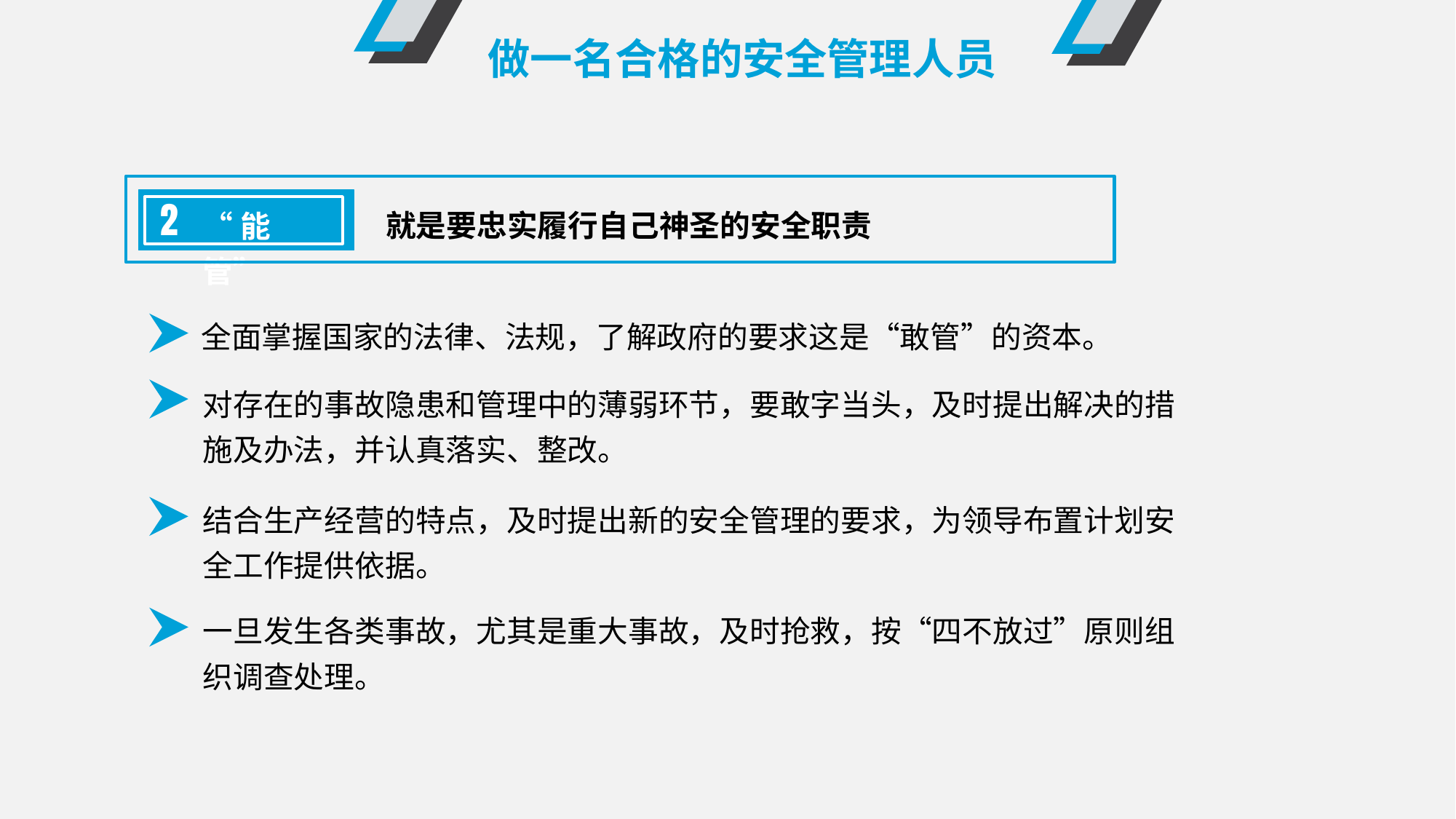

做一名合格的安全管理人员

就是要忠实履行自己神圣的安全职责
“能管”
2

全面掌握国家的法律、法规，了解政府的要求这是“敢管”的资本。

对存在的事故隐患和管理中的薄弱环节，要敢字当头，及时提出解决的措施及办法，并认真落实、整改。

结合生产经营的特点，及时提出新的安全管理的要求，为领导布置计划安全工作提供依据。

一旦发生各类事故，尤其是重大事故，及时抢救，按“四不放过”原则组织调查处理。